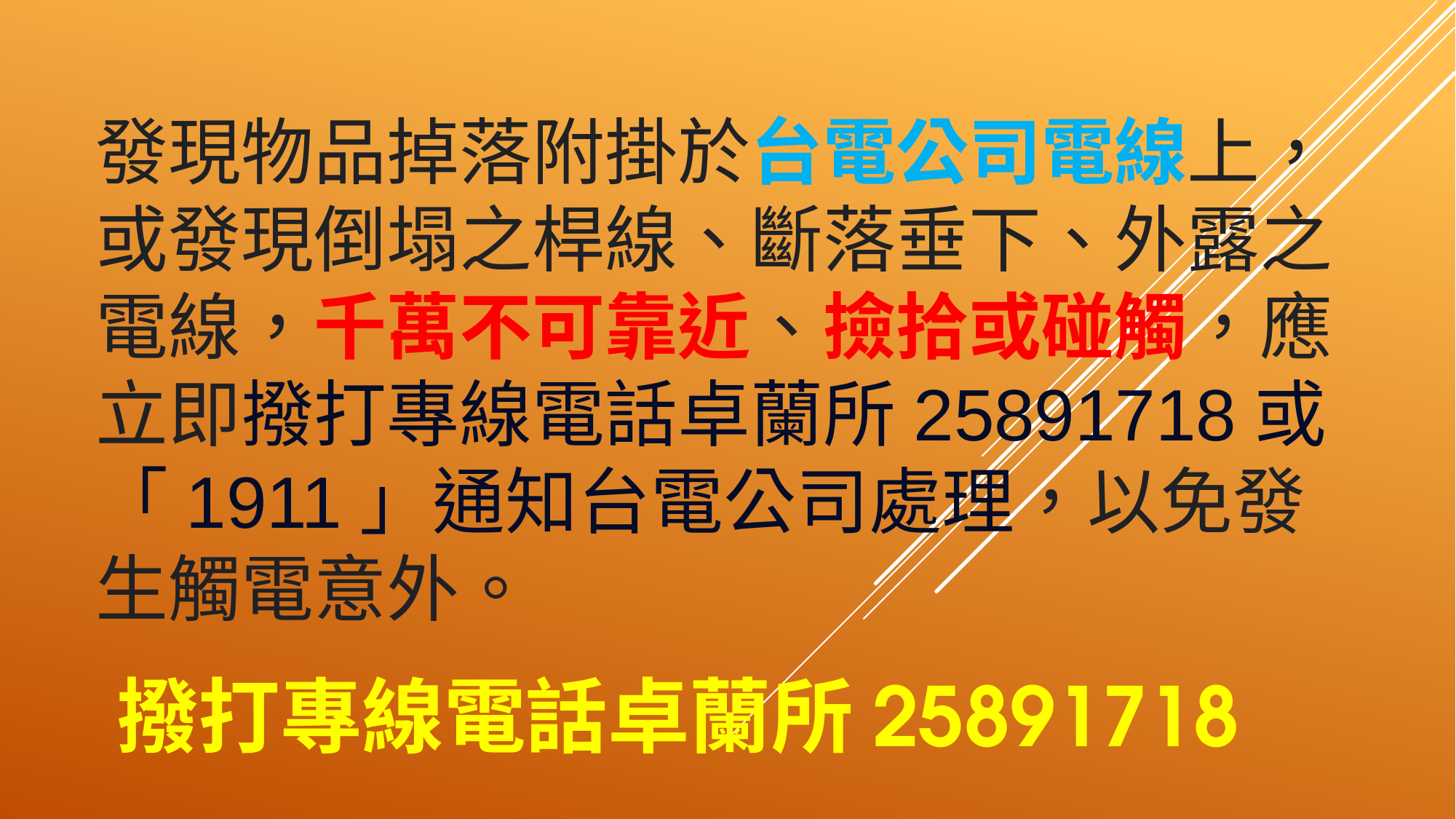

# 發現物品掉落附掛於台電公司電線上，或發現倒塌之桿線、斷落垂下、外露之電線，千萬不可靠近、撿拾或碰觸，應立即撥打專線電話卓蘭所25891718或「1911」通知台電公司處理，以免發生觸電意外。
撥打專線電話卓蘭所25891718